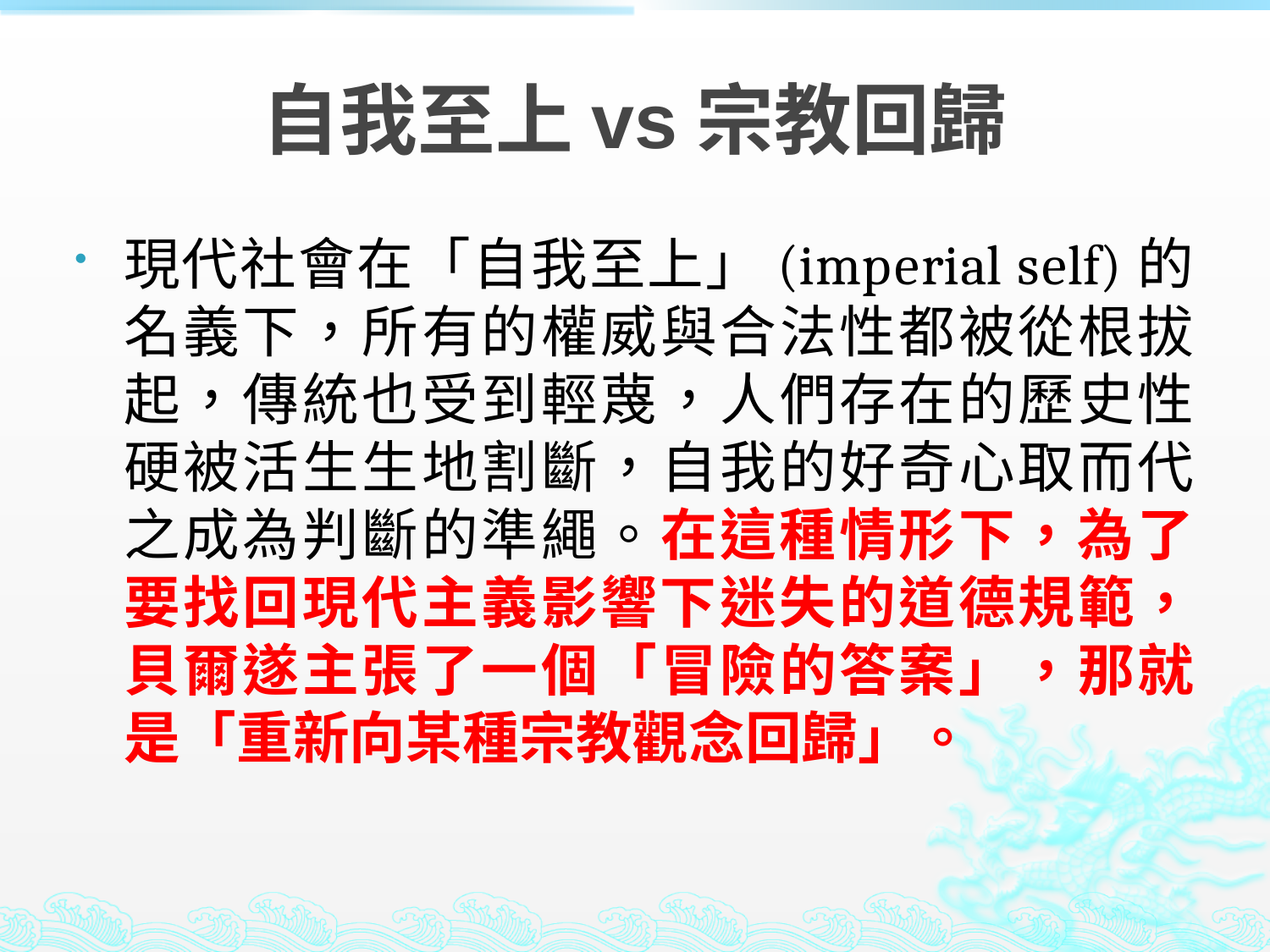

# 自我至上vs宗教回歸
現代社會在「自我至上」(imperial self)的名義下，所有的權威與合法性都被從根拔起，傳統也受到輕蔑，人們存在的歷史性硬被活生生地割斷，自我的好奇心取而代之成為判斷的準繩。在這種情形下，為了要找回現代主義影響下迷失的道德規範，貝爾遂主張了一個「冒險的答案」，那就是「重新向某種宗教觀念回歸」。